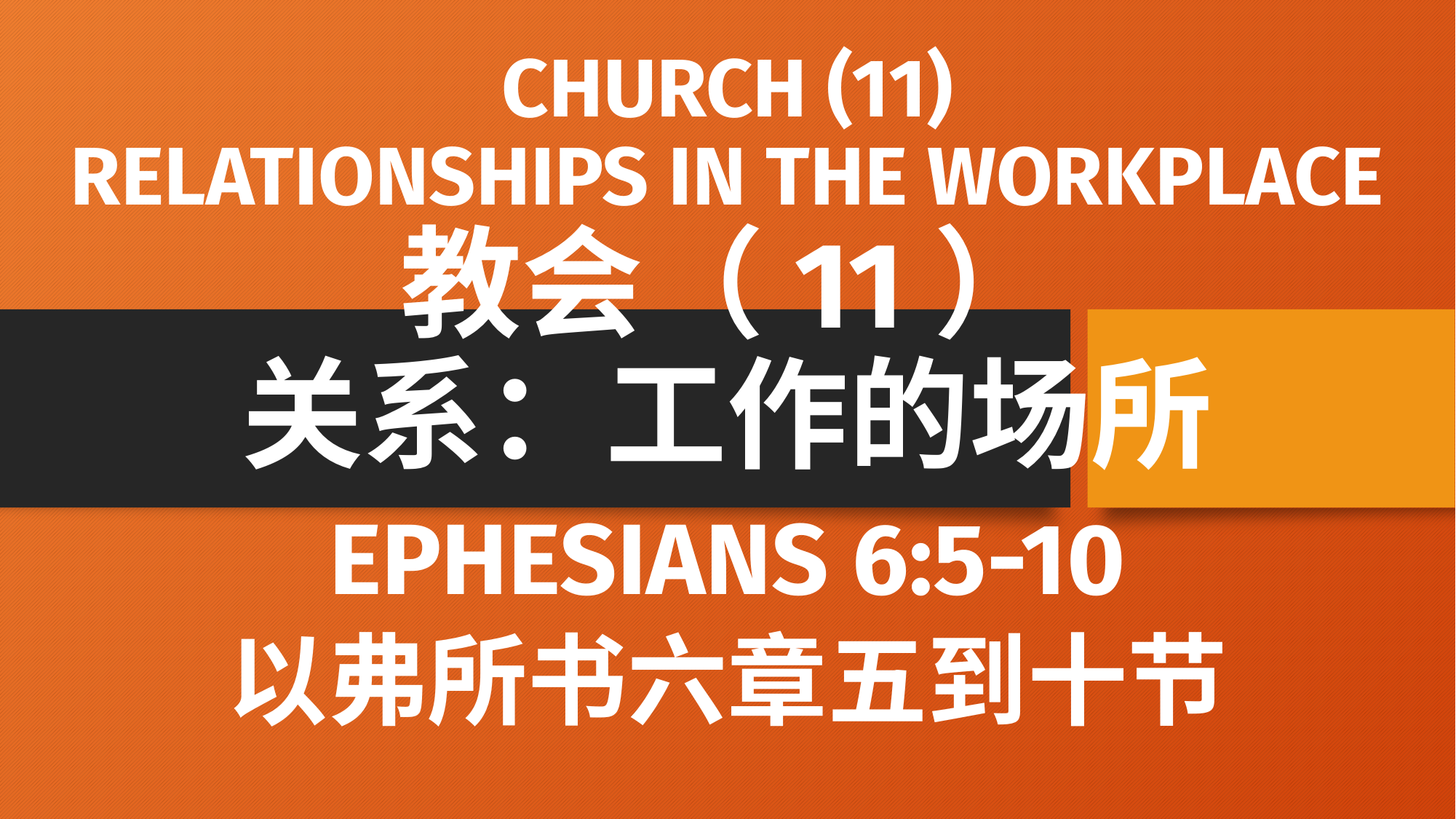

# CHURCH (11) RELATIONSHIPS IN THE WORKPLACE 教会（11） 关系：工作的场所
EPHESIANS 6:5-10
以弗所书六章五到十节